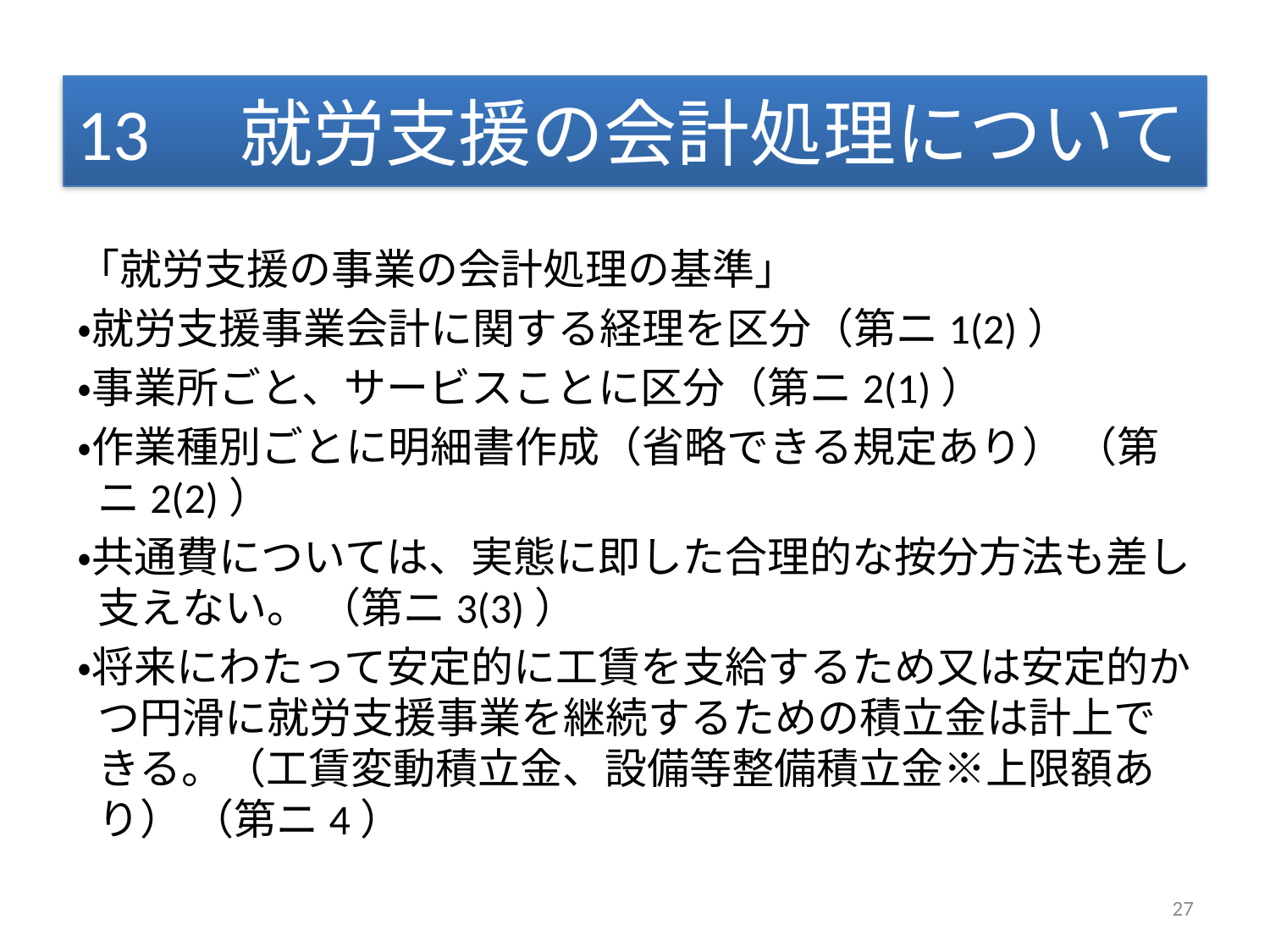

# 13　就労支援の会計処理について
「就労支援の事業の会計処理の基準」
・就労支援事業会計に関する経理を区分（第ニ1(2)）
・事業所ごと、サービスことに区分（第ニ2(1)）
・作業種別ごとに明細書作成（省略できる規定あり） （第ニ2(2)）
・共通費については、実態に即した合理的な按分方法も差し支えない。 （第ニ3(3)）
・将来にわたって安定的に工賃を支給するため又は安定的かつ円滑に就労支援事業を継続するための積立金は計上できる。（工賃変動積立金、設備等整備積立金※上限額あり） （第ニ4）
27